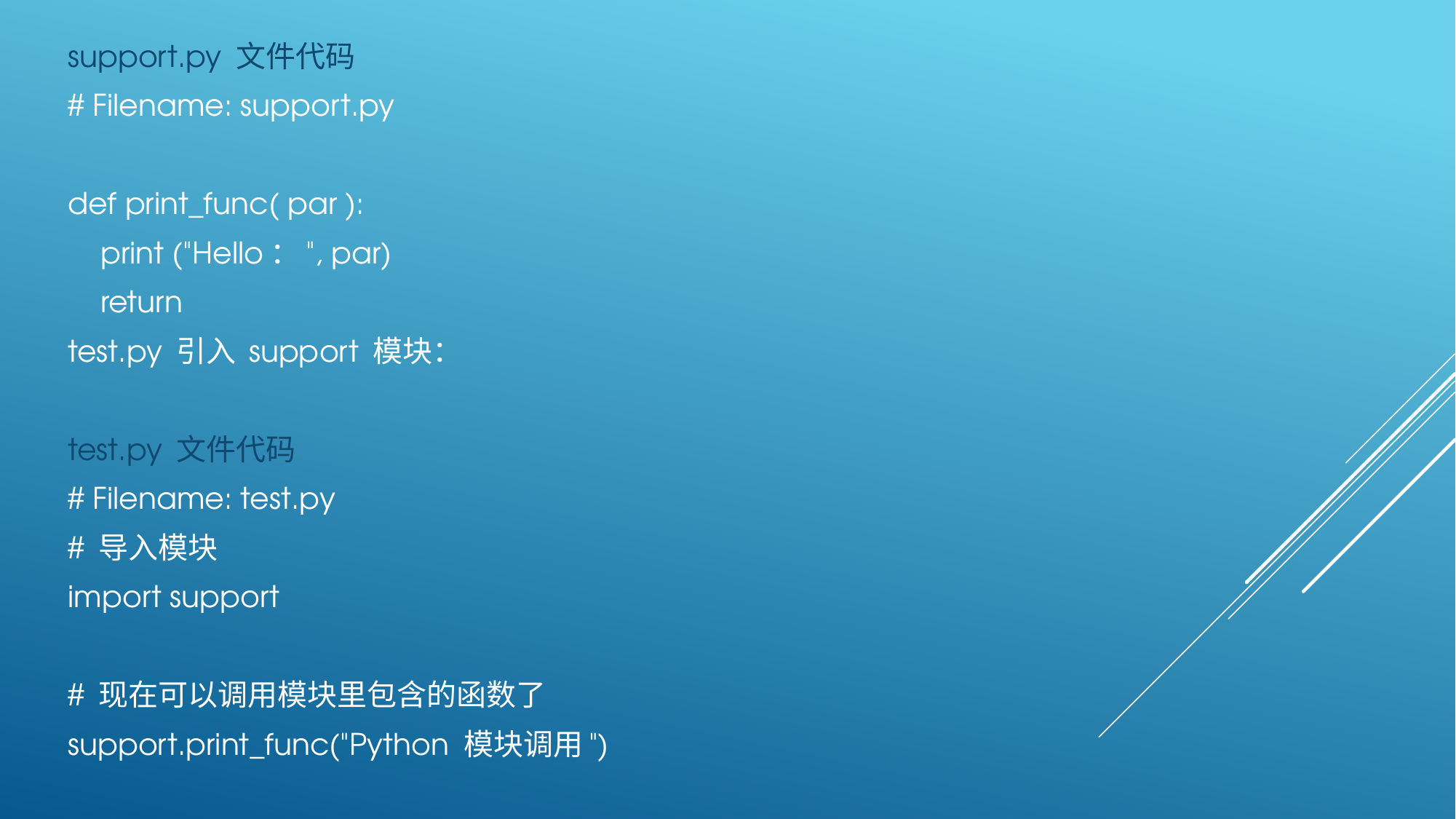

support.py 文件代码
# Filename: support.py

def print_func( par ):
    print ("Hello：", par)
    return
test.py 引入 support 模块：

test.py 文件代码
# Filename: test.py
# 导入模块
import support

# 现在可以调用模块里包含的函数了
support.print_func("Python 模块调用")